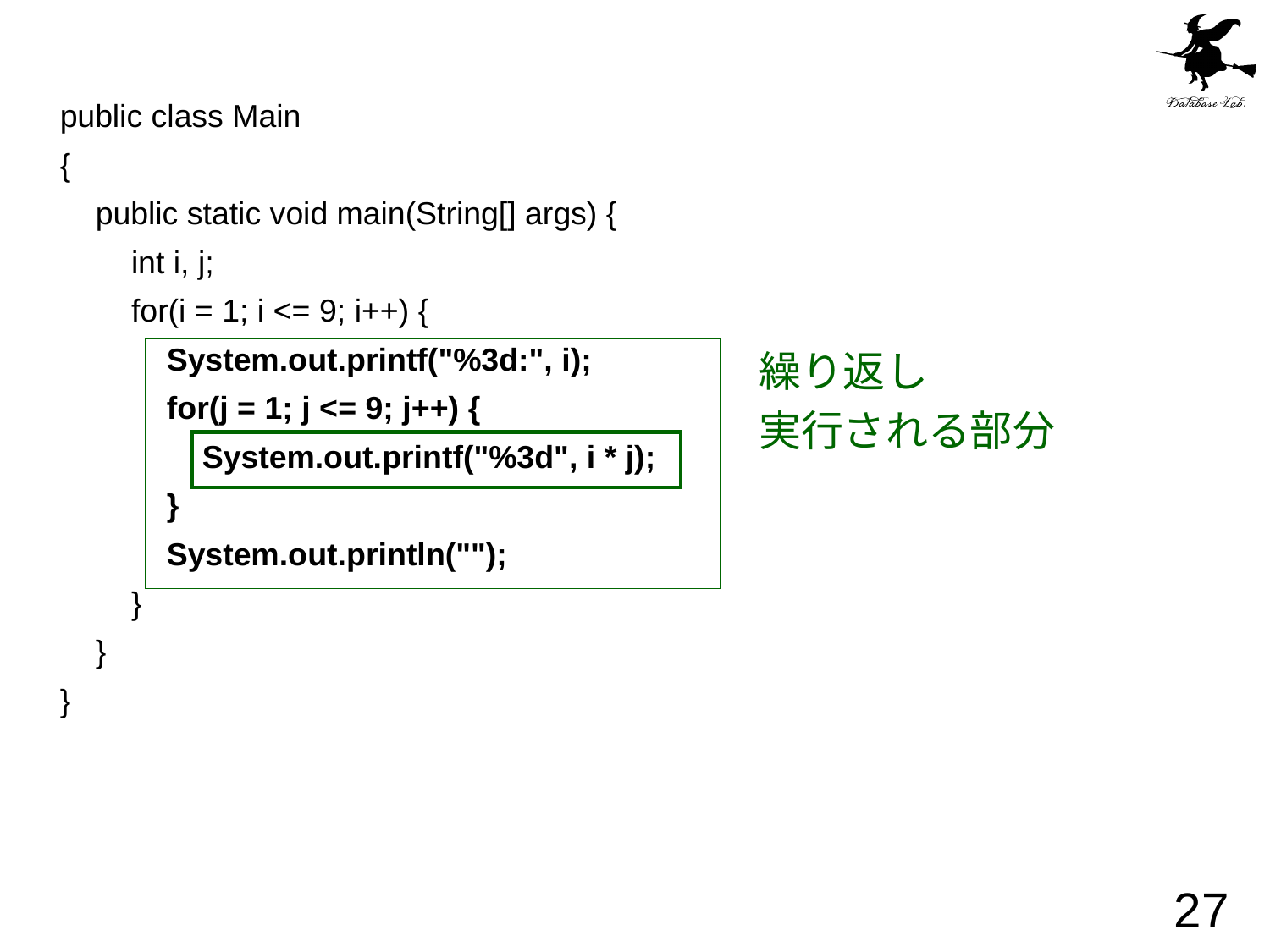

public class Main
{
    public static void main(String[] args) {
        int i, j;
        for(i = 1; i <= 9; i++) {
            System.out.printf("%3d:", i);
            for(j = 1; j <= 9; j++) {
                System.out.printf("%3d", i * j);
            }
            System.out.println("");
        }
    }
}

繰り返し
実行される部分

27